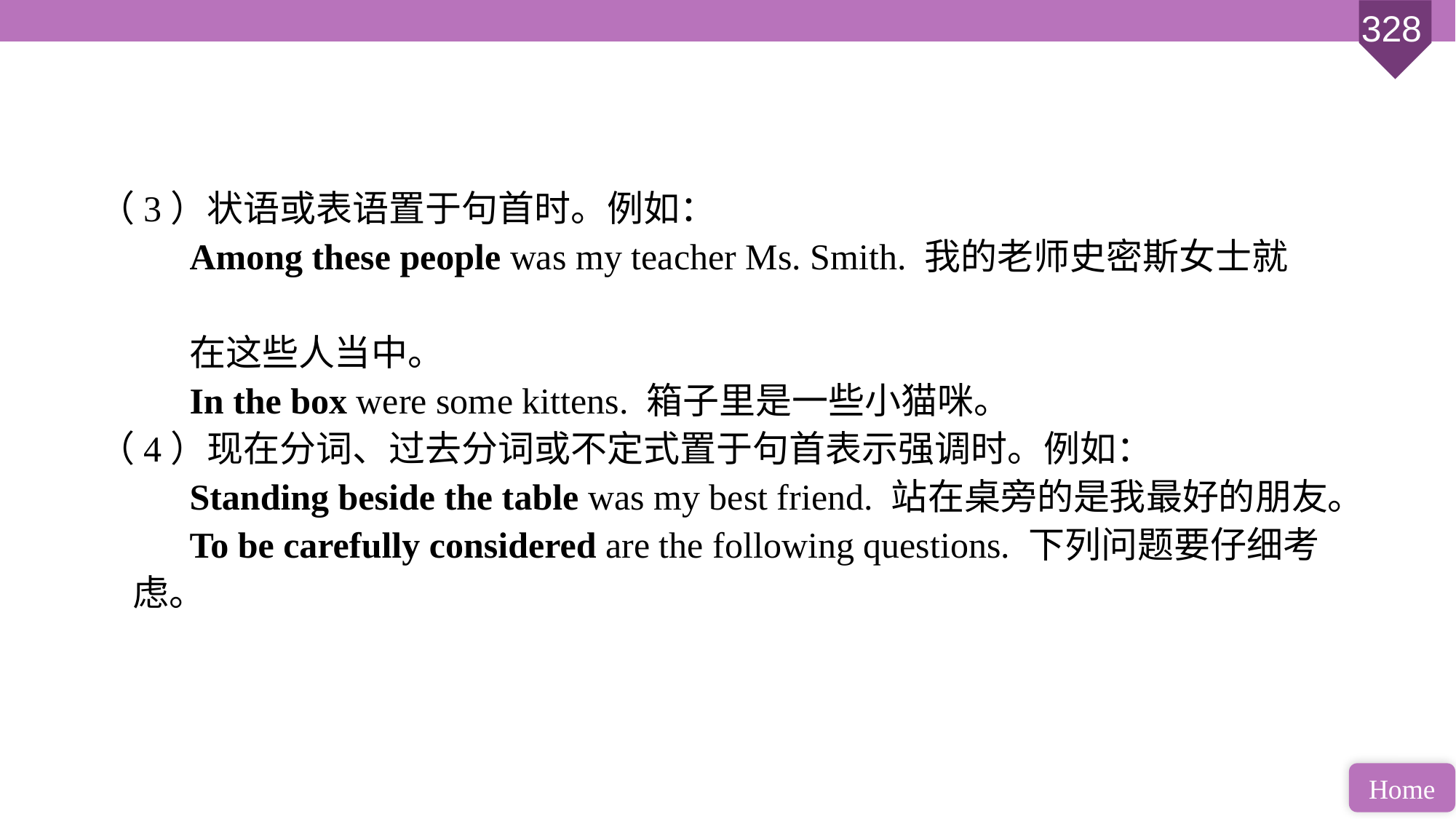

（3）状语或表语置于句首时。例如：
          Among these people was my teacher Ms. Smith. 我的老师史密斯女士就
          在这些人当中。
          In the box were some kittens. 箱子里是一些小猫咪。
（4）现在分词、过去分词或不定式置于句首表示强调时。例如：
          Standing beside the table was my best friend. 站在桌旁的是我最好的朋友。
          To be carefully considered are the following questions. 下列问题要仔细考虑。